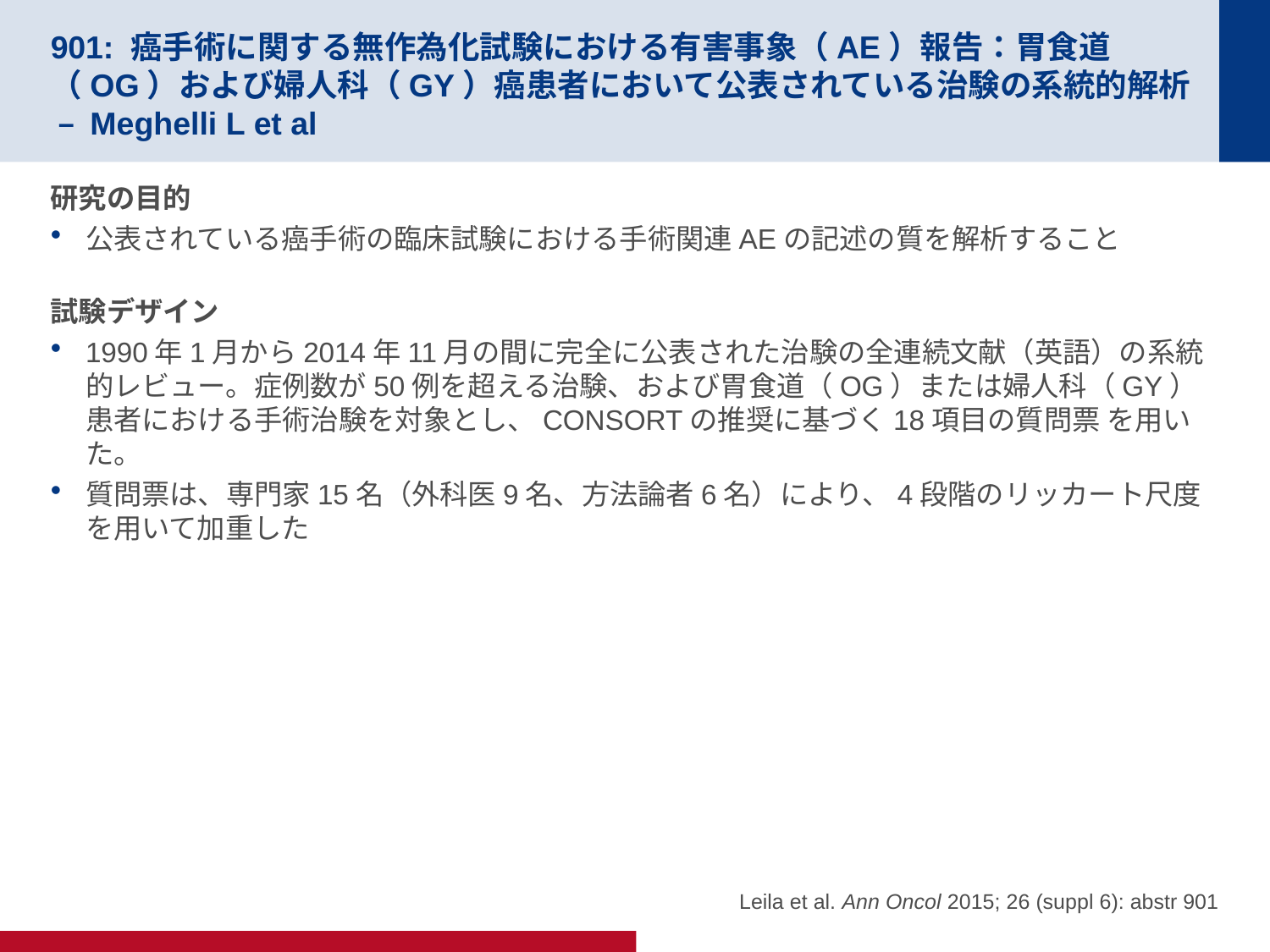

# 901: 癌手術に関する無作為化試験における有害事象（AE）報告：胃食道（OG）および婦人科（GY）癌患者において公表されている治験の系統的解析  – Meghelli L et al
研究の目的
公表されている癌手術の臨床試験における手術関連AEの記述の質を解析すること
試験デザイン
1990年1月から2014年11月の間に完全に公表された治験の全連続文献（英語）の系統的レビュー。症例数が50例を超える治験、および胃食道（OG）または婦人科（GY）患者における手術治験を対象とし、CONSORTの推奨に基づく18項目の質問票 を用いた。
質問票は、専門家15名（外科医9名、方法論者6名）により、4段階のリッカート尺度を用いて加重した
Leila et al. Ann Oncol 2015; 26 (suppl 6): abstr 901